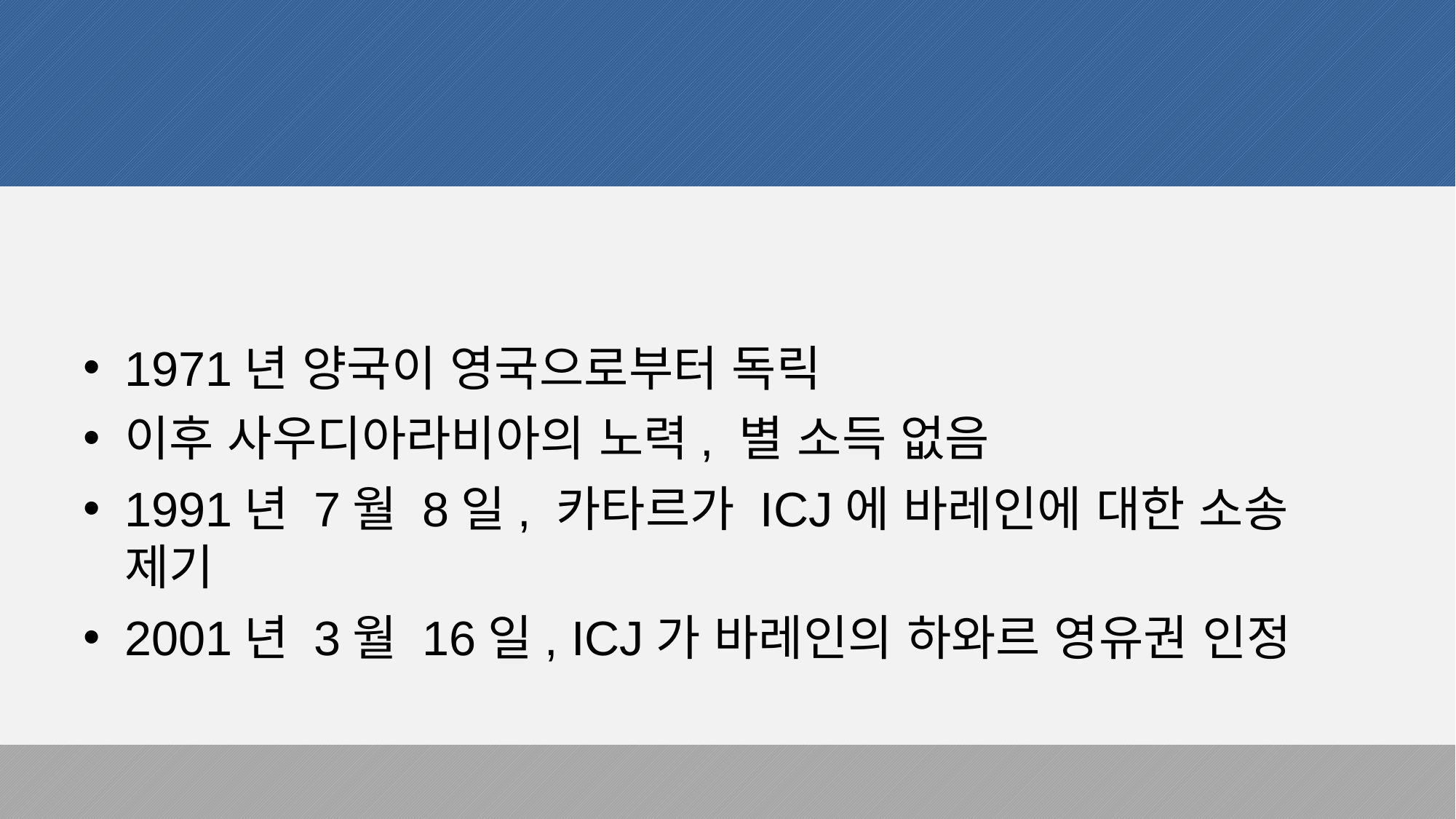

1971년 양국이 영국으로부터 독릭
이후 사우디아라비아의 노력, 별 소득 없음
1991년 7월 8일, 카타르가 ICJ에 바레인에 대한 소송 제기
2001년 3월 16일, ICJ가 바레인의 하와르 영유권 인정